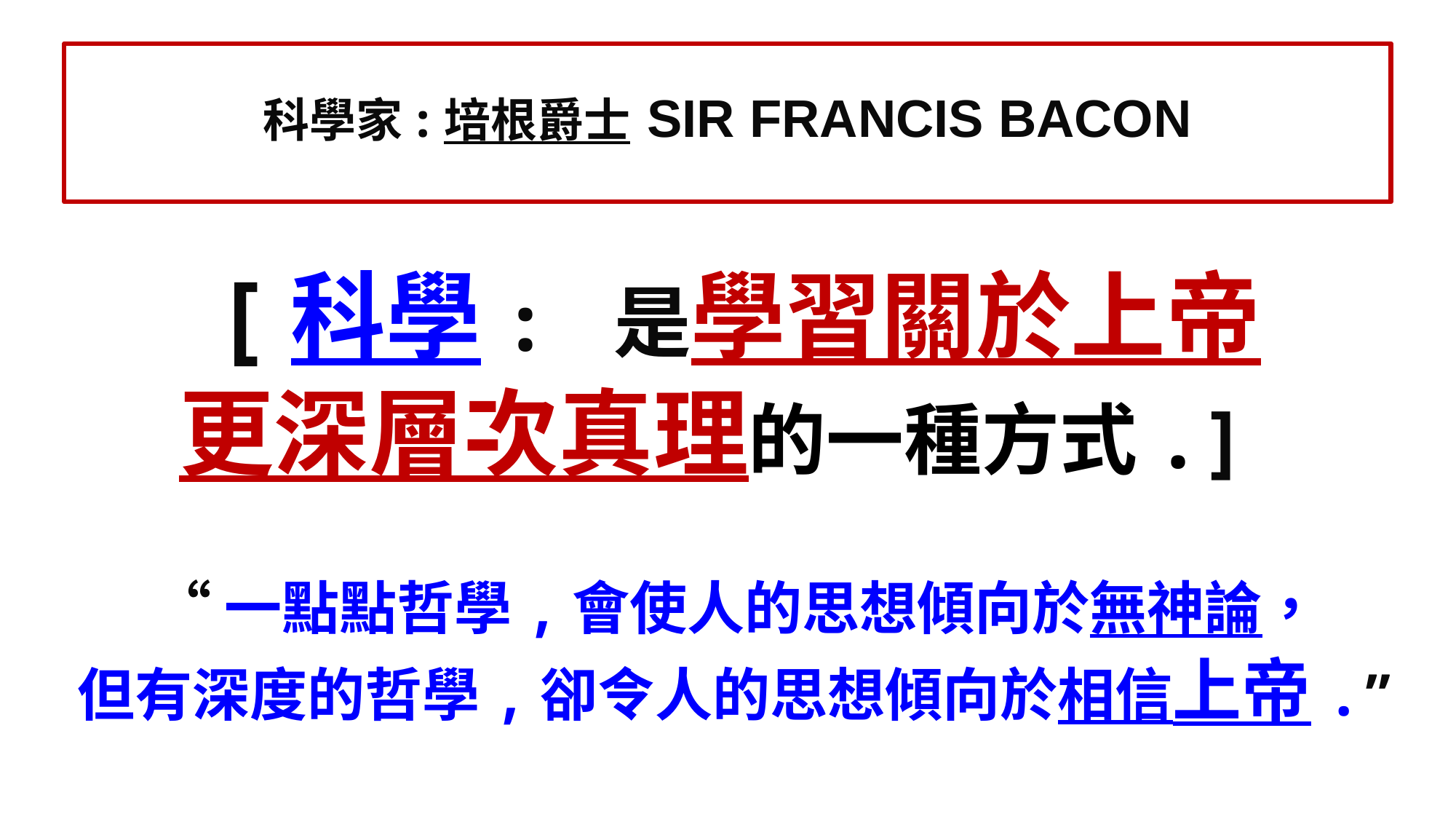

# 科學家:培根爵士 SIR FRANCIS BACON

[科學: 是學習關於上帝
更深層次真理的一種方式.]

“一點點哲學,會使人的思想傾向於無神論，
但有深度的哲學,卻令人的思想傾向於相信上帝.”